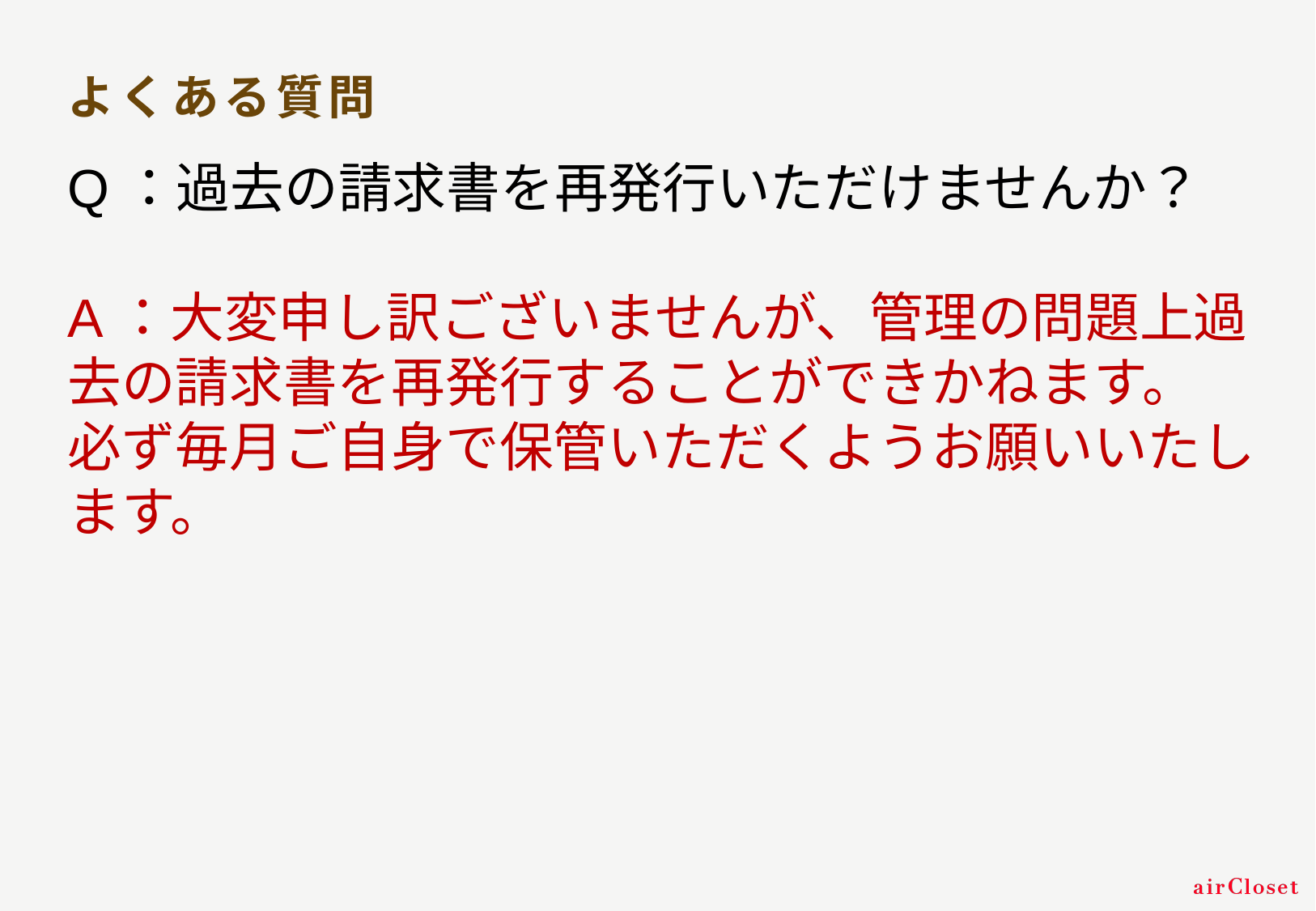

# よくある質問
Q：過去の請求書を再発行いただけませんか？

A：大変申し訳ございませんが、管理の問題上過去の請求書を再発行することができかねます。
必ず毎月ご自身で保管いただくようお願いいたします。